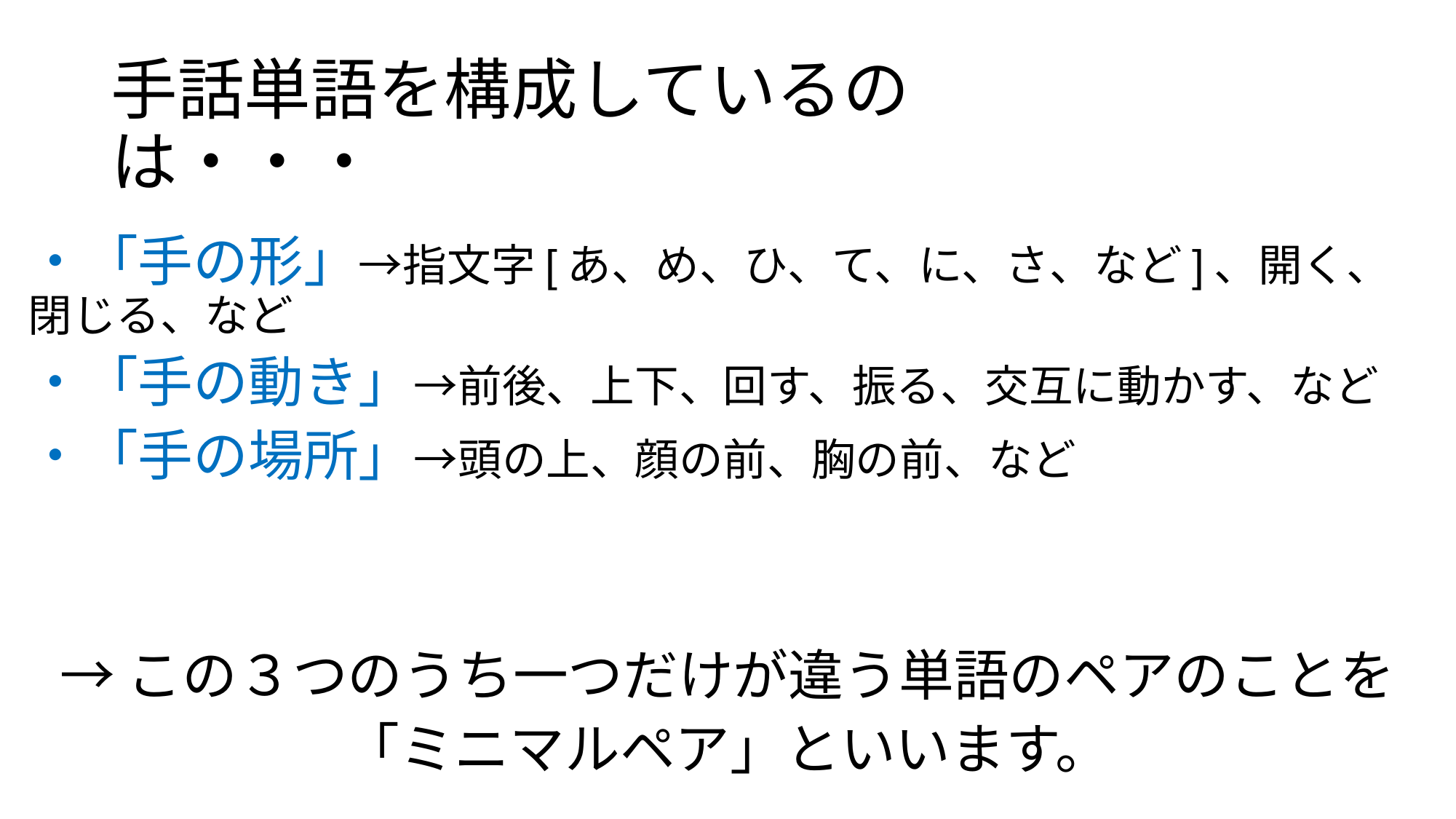

# 手話単語を構成しているのは・・・
・「手の形」→指文字[あ、め、ひ、て、に、さ、など]、開く、閉じる、など
・「手の動き」→前後、上下、回す、振る、交互に動かす、など
・「手の場所」→頭の上、顔の前、胸の前、など

→この３つのうち一つだけが違う単語のペアのことを
「ミニマルペア」といいます。